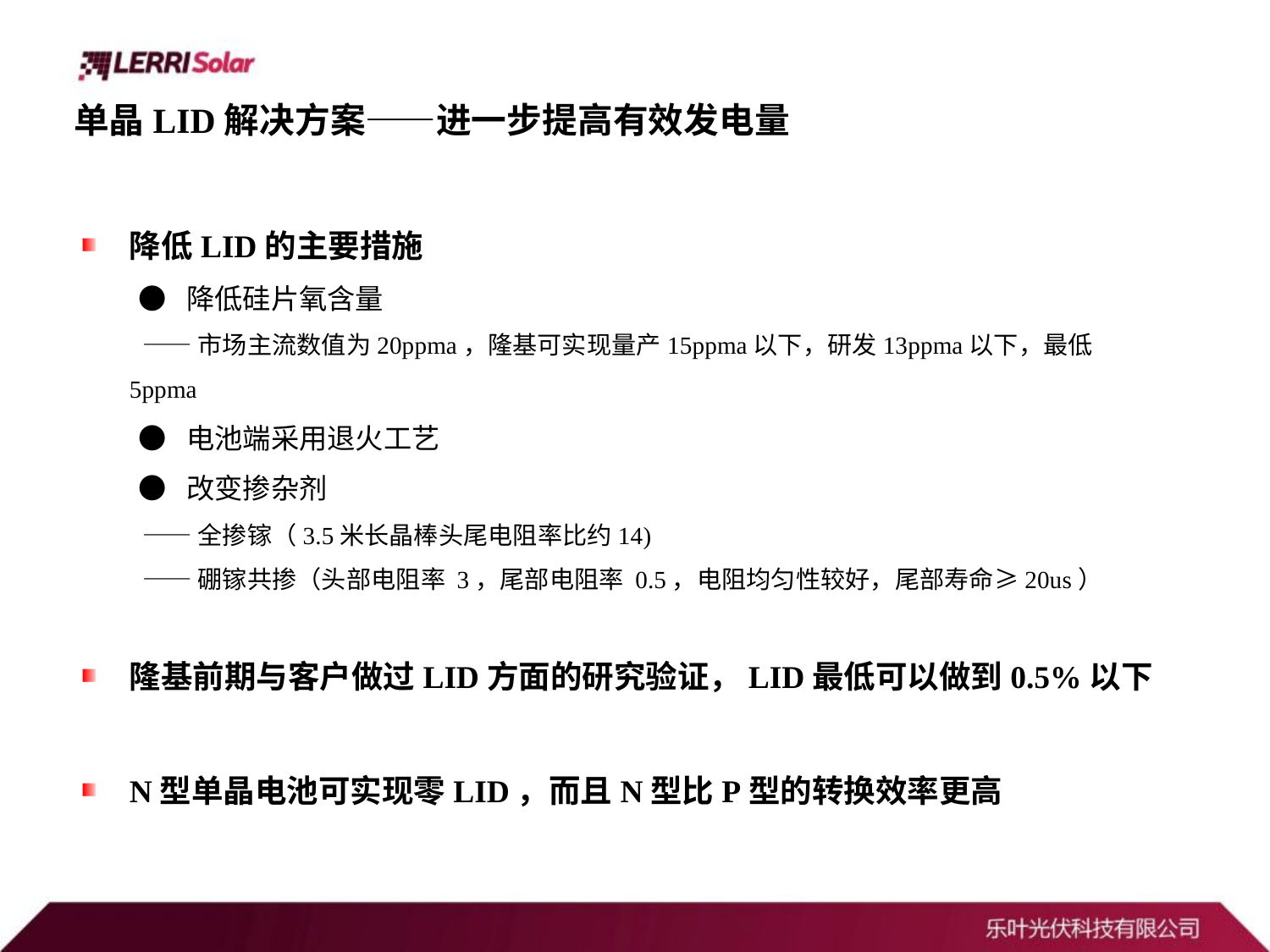

单晶LID解决方案——进一步提高有效发电量
降低LID的主要措施
         ●  降低硅片氧含量
           ——市场主流数值为20ppma，隆基可实现量产15ppma以下，研发13ppma以下，最低5ppma
         ●  电池端采用退火工艺
         ●  改变掺杂剂
           ——全掺镓（3.5米长晶棒头尾电阻率比约14)
           ——硼镓共掺（头部电阻率 3，尾部电阻率 0.5，电阻均匀性较好，尾部寿命≥20us）

隆基前期与客户做过LID方面的研究验证，LID最低可以做到0.5%以下

N型单晶电池可实现零LID，而且N型比P型的转换效率更高